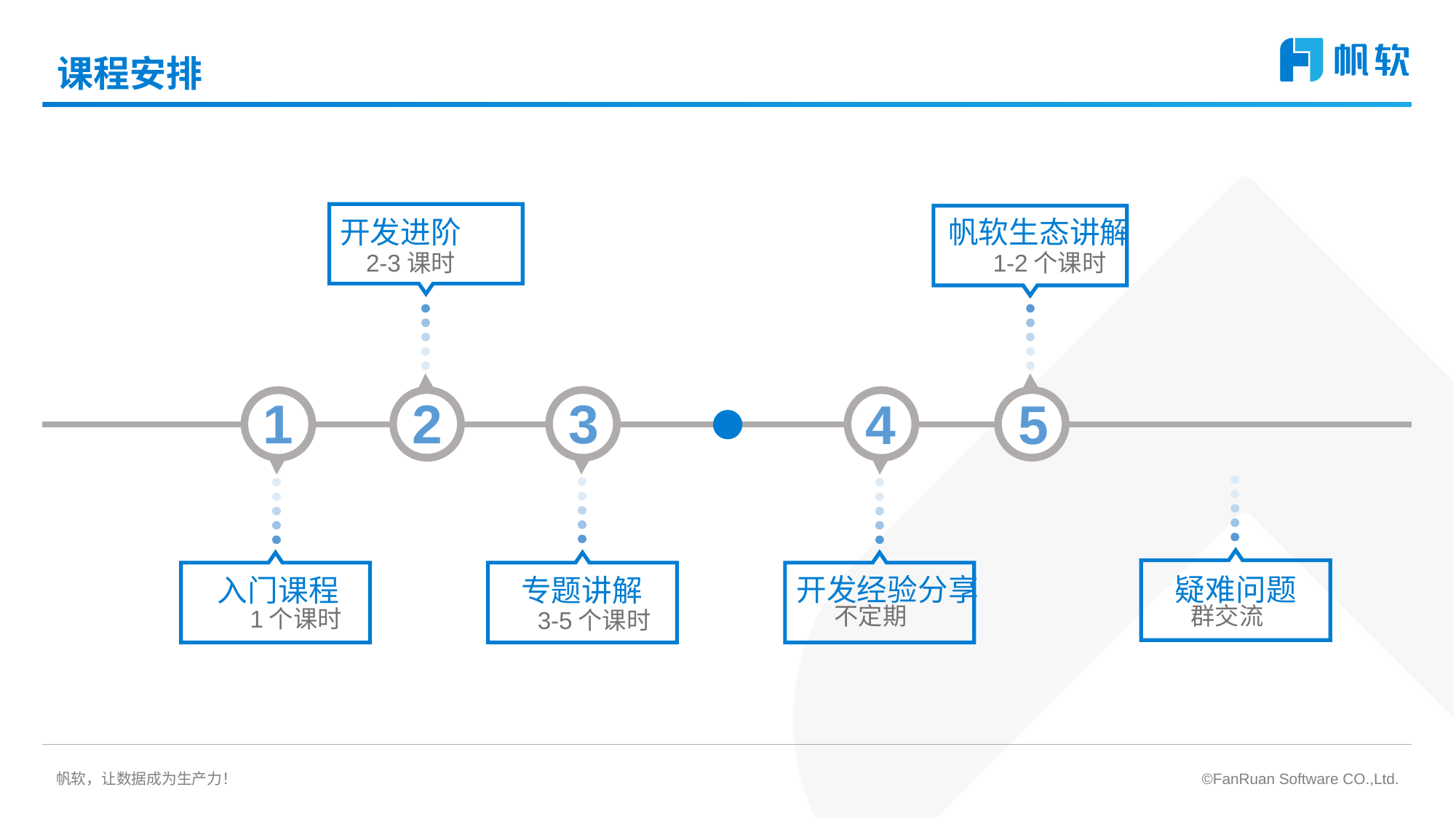

# 课程安排

帆软生态讲解
开发进阶
1-2个课时
2-3课时

3

1

2

5

4

疑难问题
开发经验分享
专题讲解
入门课程
不定期
群交流
1个课时
3-5个课时